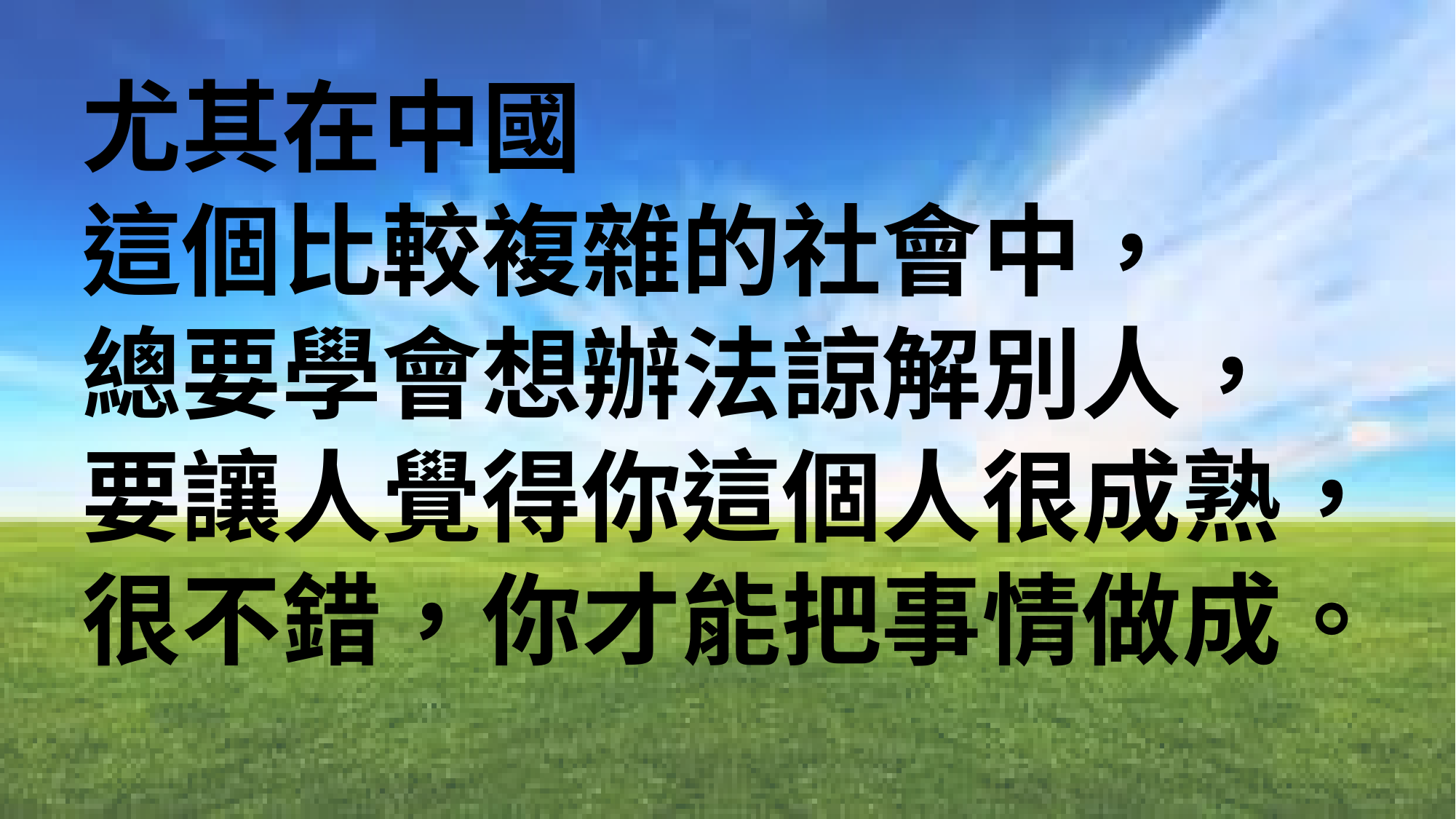

尤其在中國
這個比較複雜的社會中，
總要學會想辦法諒解別人，
要讓人覺得你這個人很成熟，
很不錯，你才能把事情做成。